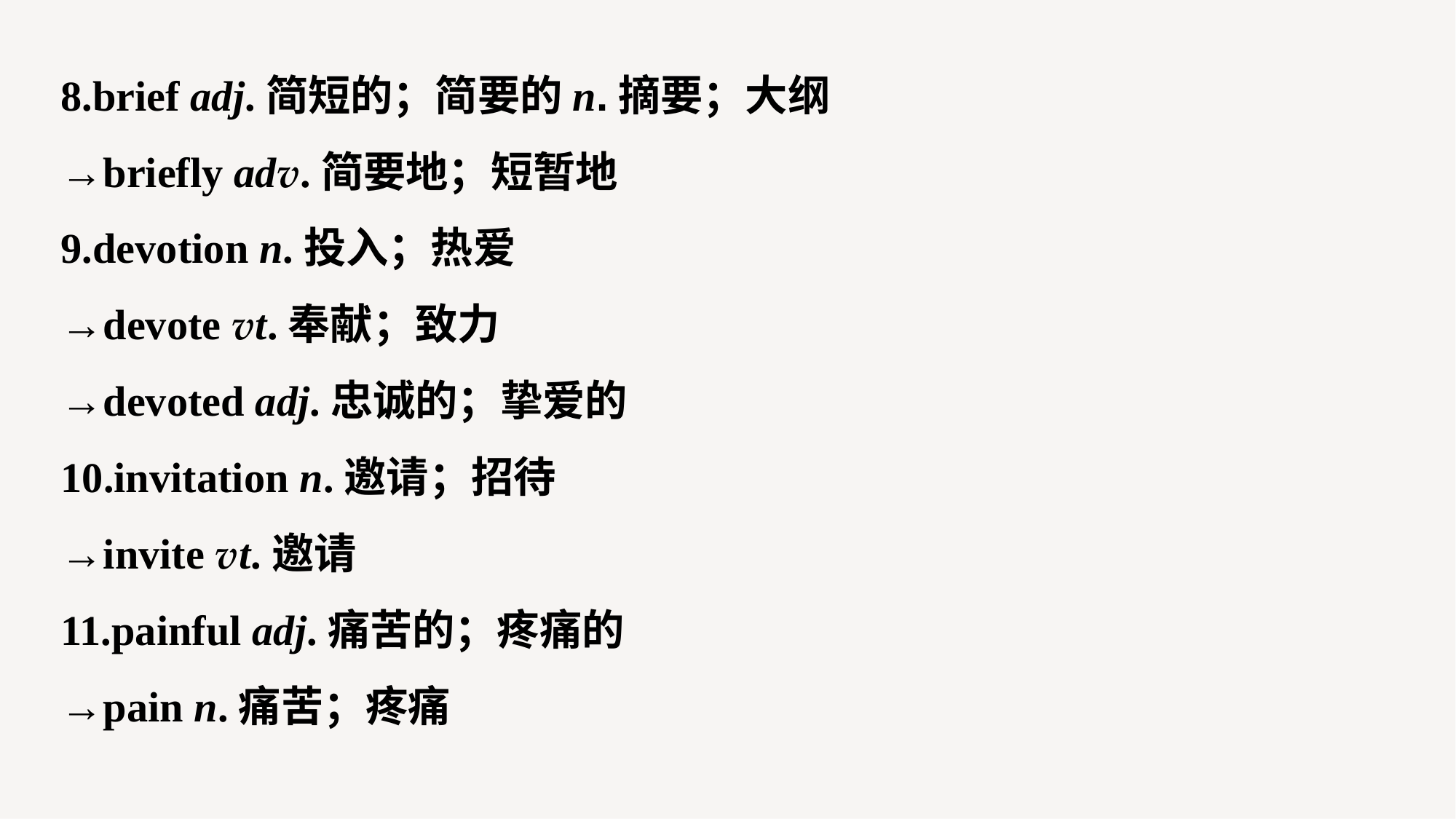

8.brief adj.简短的；简要的n.摘要；大纲
→briefly adv.简要地；短暂地
9.devotion n.投入；热爱
→devote vt.奉献；致力
→devoted adj.忠诚的；挚爱的
10.invitation n.邀请；招待
→invite vt.邀请
11.painful adj.痛苦的；疼痛的
→pain n.痛苦；疼痛